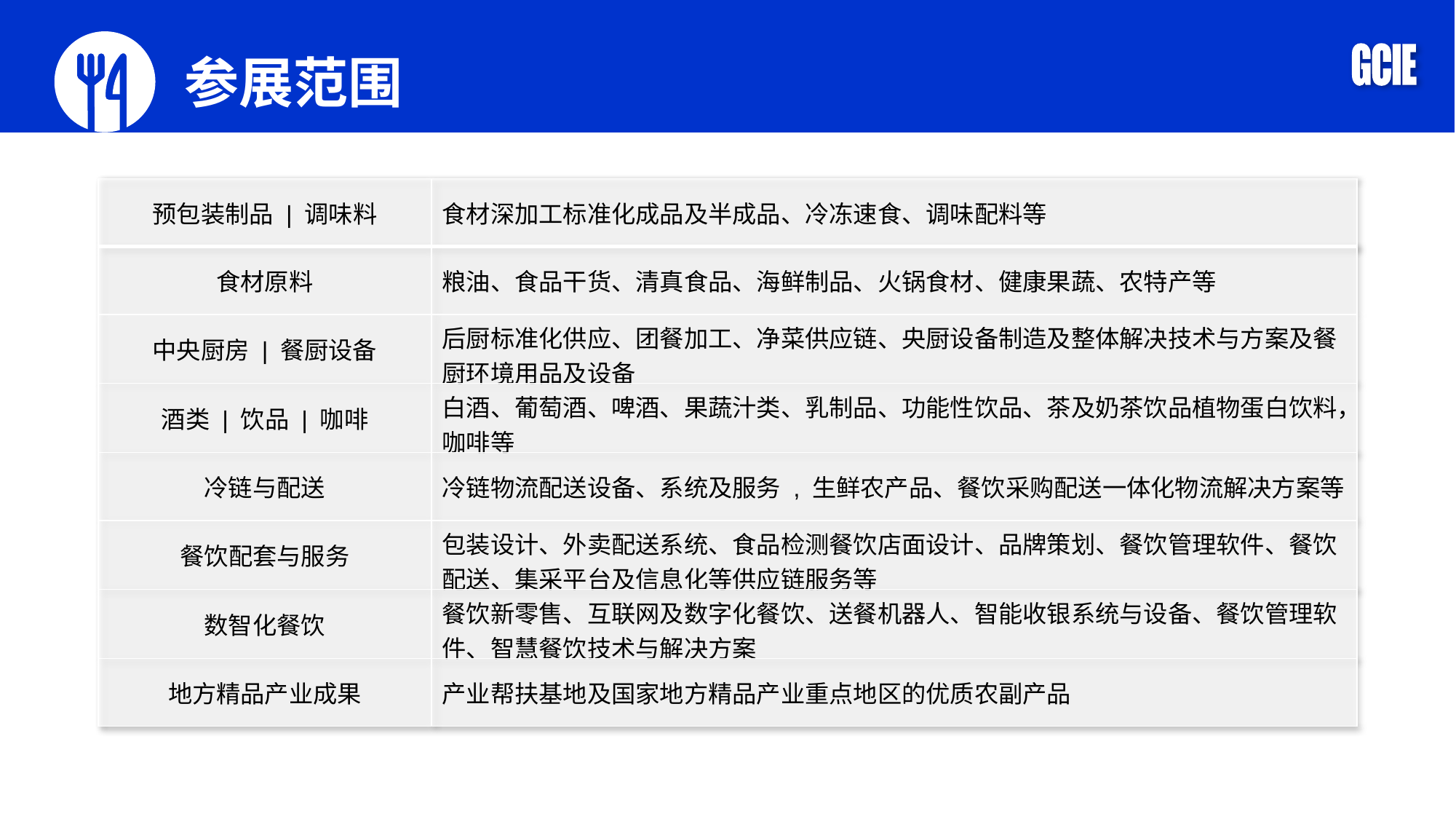

参展范围

| 预包装制品 | 调味料 | 食材深加工标准化成品及半成品、冷冻速食、调味配料等 |
| --- | --- |
| 食材原料 | 粮油、食品干货、清真食品、海鲜制品、火锅食材、健康果蔬、农特产等 |
| 中央厨房 | 餐厨设备 | 后厨标准化供应、团餐加工、净菜供应链、央厨设备制造及整体解决技术与方案及餐厨环境用品及设备 |
| 酒类 | 饮品 | 咖啡 | 白酒、葡萄酒、啤酒、果蔬汁类、乳制品、功能性饮品、茶及奶茶饮品植物蛋白饮料，咖啡等 |
| 冷链与配送 | 冷链物流配送设备、系统及服务 , 生鲜农产品、餐饮采购配送一体化物流解决方案等 |
| 餐饮配套与服务 | 包装设计、外卖配送系统、食品检测餐饮店面设计、品牌策划、餐饮管理软件、餐饮配送、集采平台及信息化等供应链服务等 |
| 数智化餐饮 | 餐饮新零售、互联网及数字化餐饮、送餐机器人、智能收银系统与设备、餐饮管理软件、智慧餐饮技术与解决方案 |
| 地方精品产业成果 | 产业帮扶基地及国家地方精品产业重点地区的优质农副产品 |